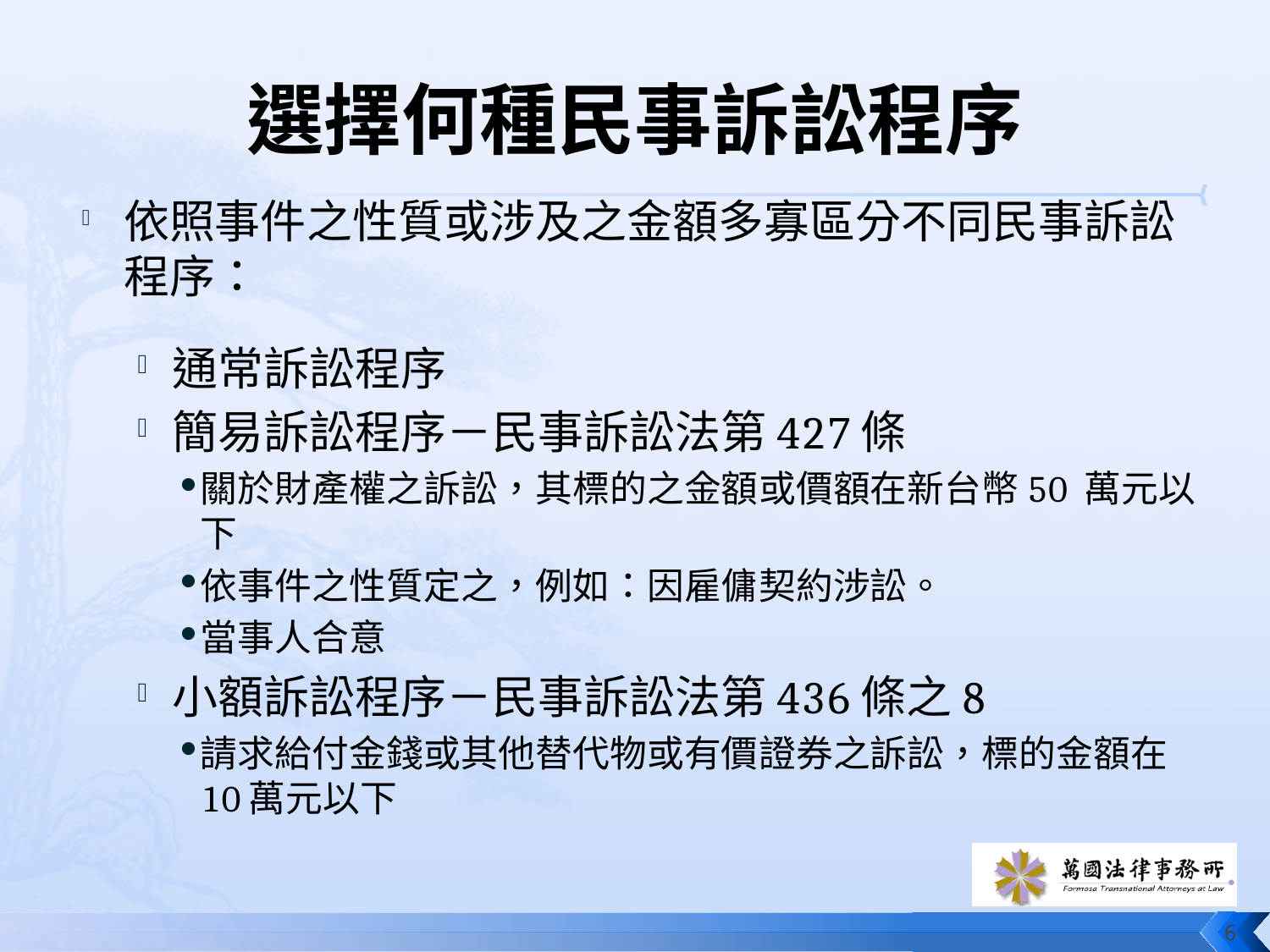

# 選擇何種民事訴訟程序
依照事件之性質或涉及之金額多寡區分不同民事訴訟程序：

通常訴訟程序
簡易訴訟程序－民事訴訟法第427條
關於財產權之訴訟，其標的之金額或價額在新台幣50 萬元以下
依事件之性質定之，例如：因雇傭契約涉訟。
當事人合意
小額訴訟程序－民事訴訟法第436條之8
請求給付金錢或其他替代物或有價證券之訴訟，標的金額在10萬元以下

6